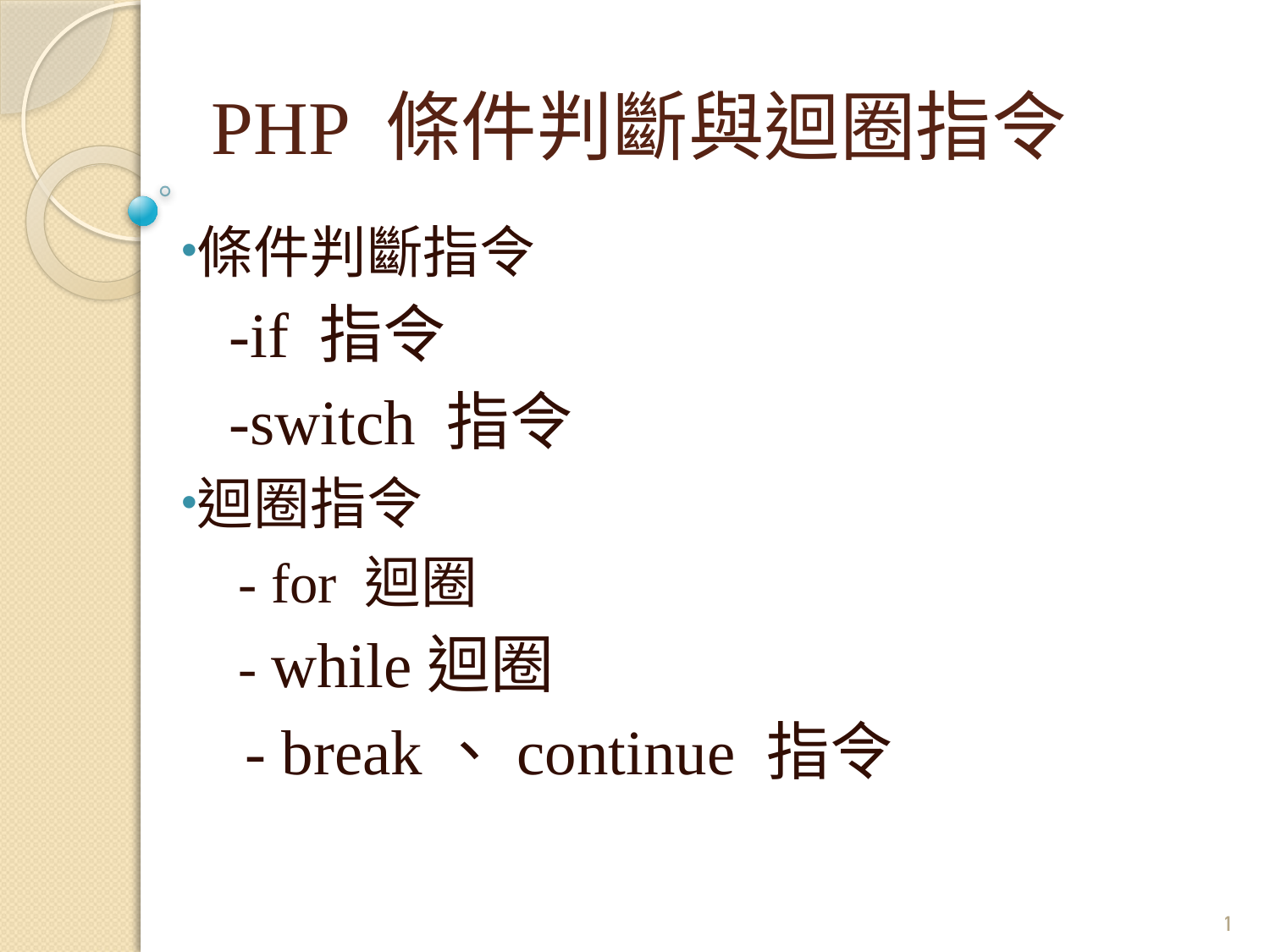

# PHP 條件判斷與迴圈指令
條件判斷指令
   -if 指令
   -switch 指令
迴圈指令
    - for 迴圈
    - while迴圈
    - break、continue 指令

1